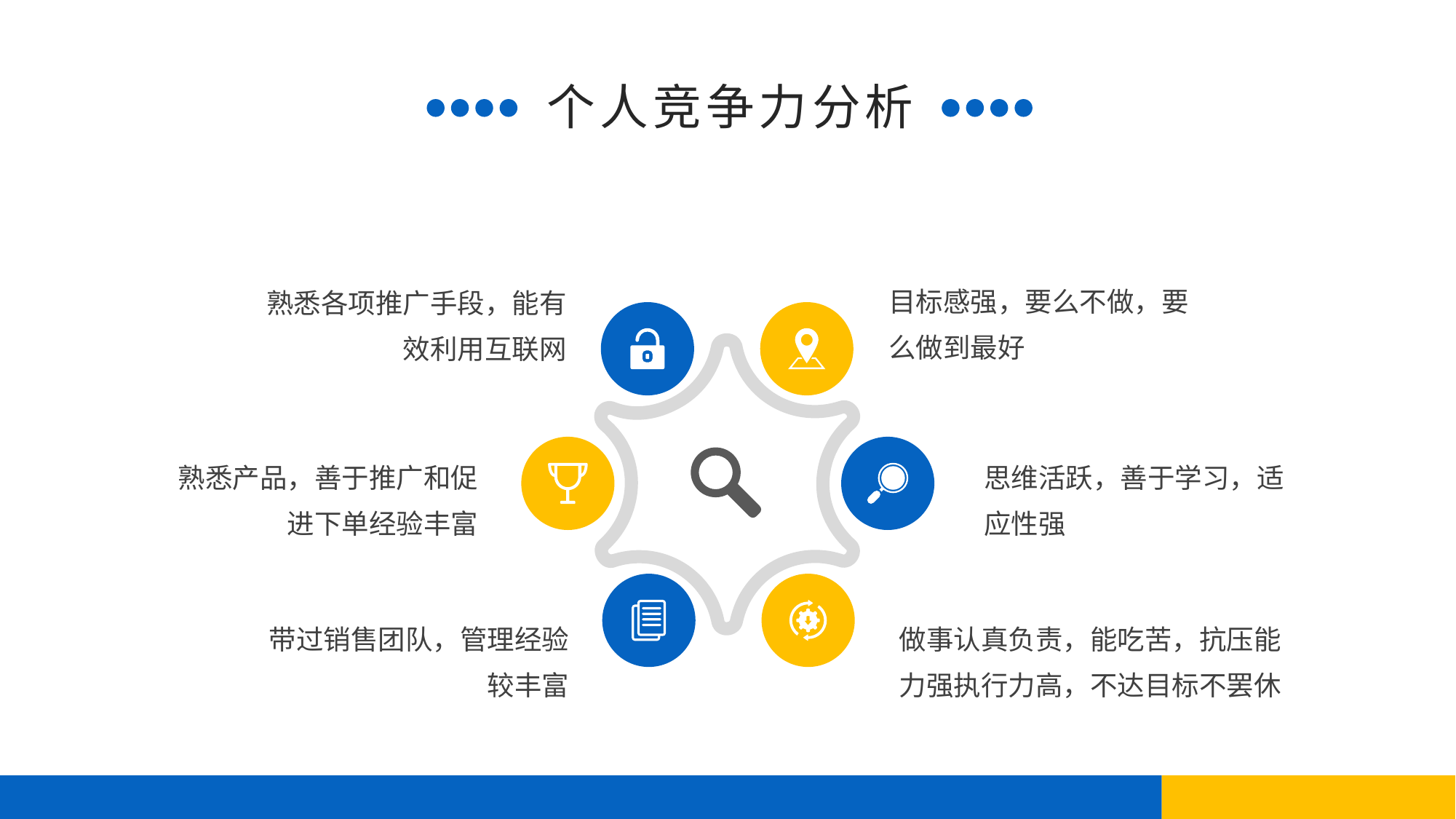

个人竞争力分析

目标感强，要么不做，要么做到最好
熟悉各项推广手段，能有效利用互联网

思维活跃，善于学习，适应性强
熟悉产品，善于推广和促进下单经验丰富

带过销售团队，管理经验较丰富
做事认真负责，能吃苦，抗压能力强执行力高，不达目标不罢休